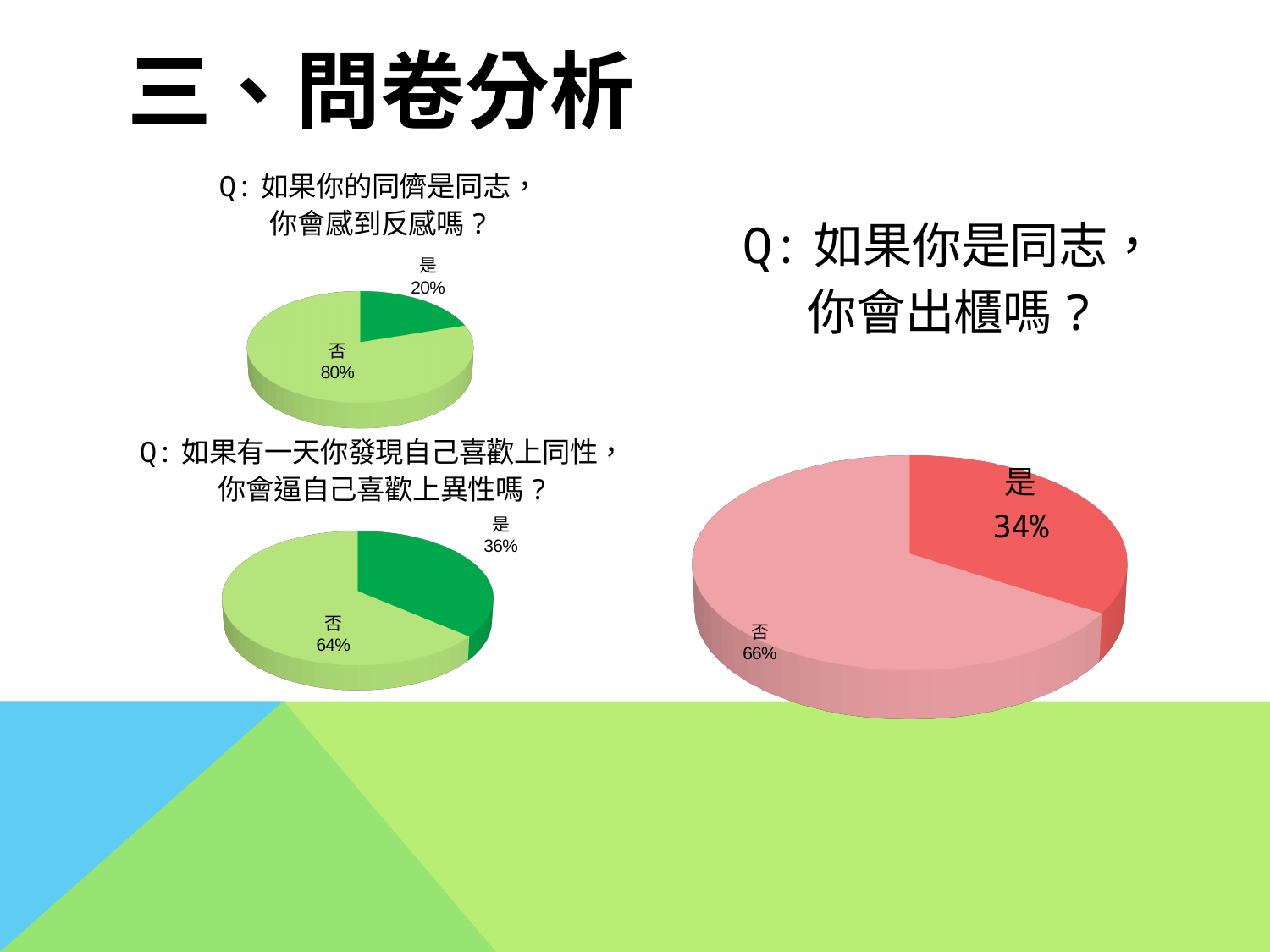

# 三、問卷分析

[unsupported chart]

[unsupported chart]

[unsupported chart]